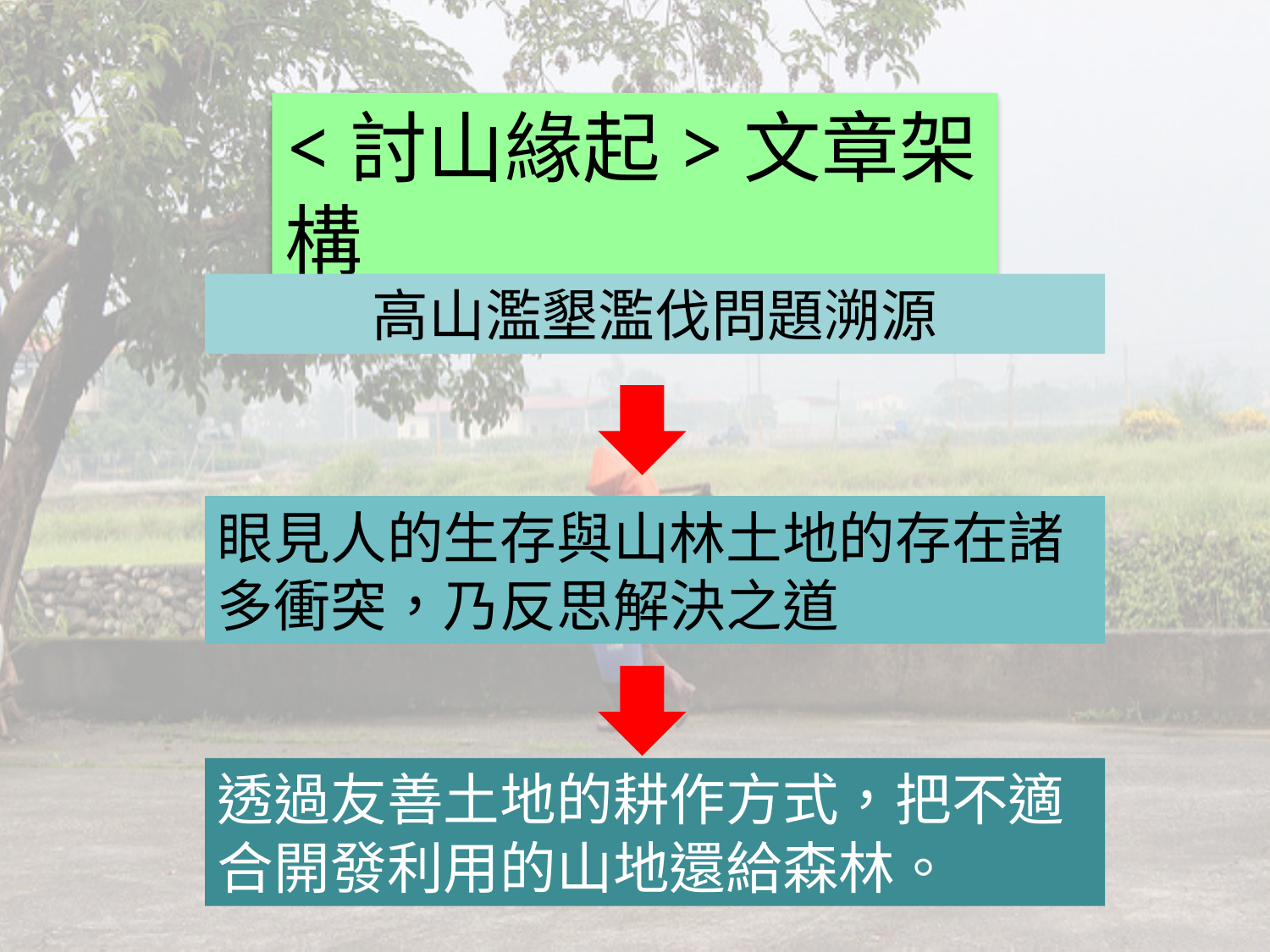

<討山緣起>文章架構
高山濫墾濫伐問題溯源

眼見人的生存與山林土地的存在諸多衝突，乃反思解決之道

透過友善土地的耕作方式，把不適合開發利用的山地還給森林。